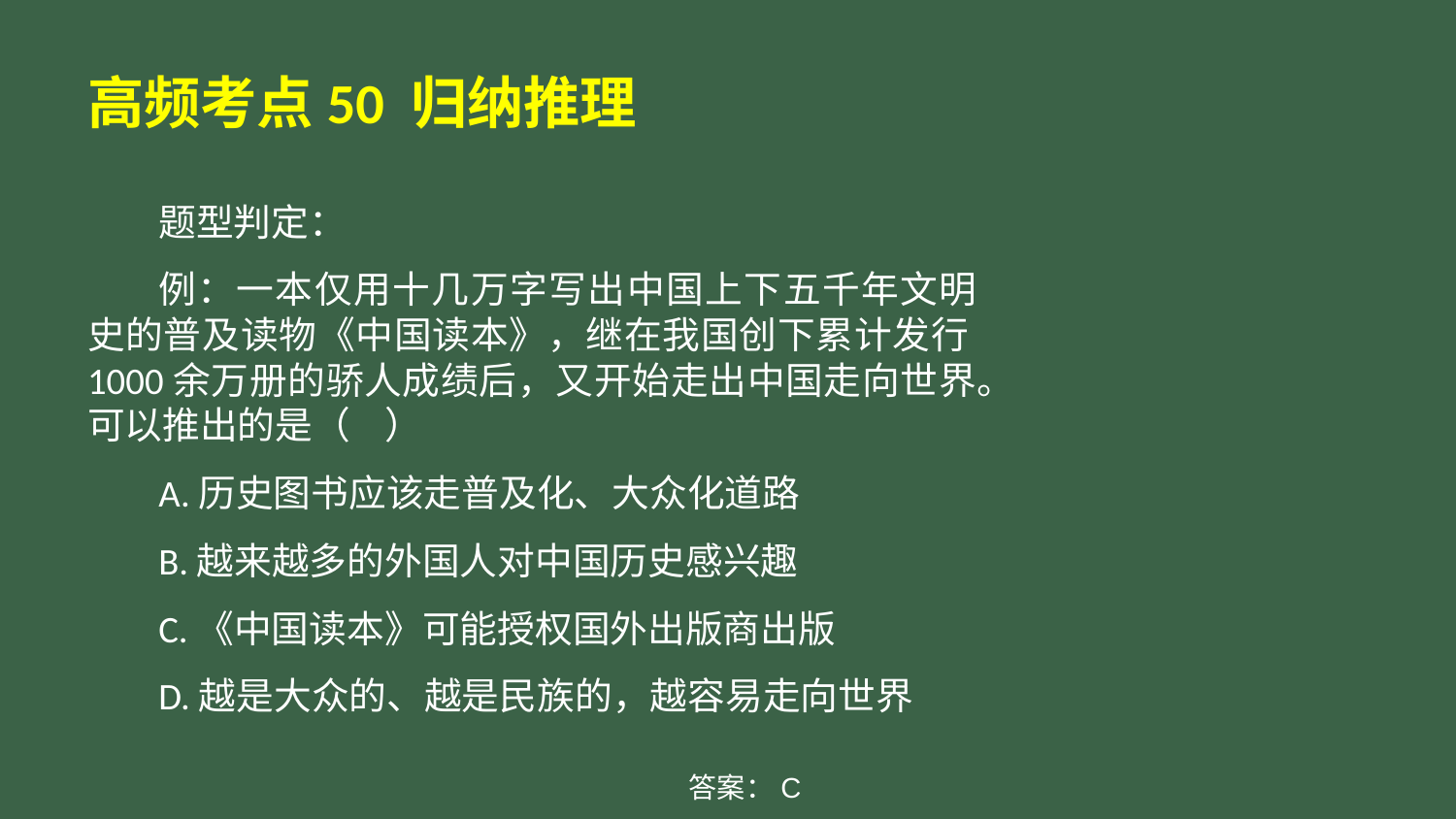

# 高频考点50 归纳推理
题型判定：
例：一本仅用十几万字写出中国上下五千年文明史的普及读物《中国读本》，继在我国创下累计发行1000余万册的骄人成绩后，又开始走出中国走向世界。可以推出的是（    ）
A.历史图书应该走普及化、大众化道路
B.越来越多的外国人对中国历史感兴趣
C.《中国读本》可能授权国外出版商出版
D.越是大众的、越是民族的，越容易走向世界

答案：C